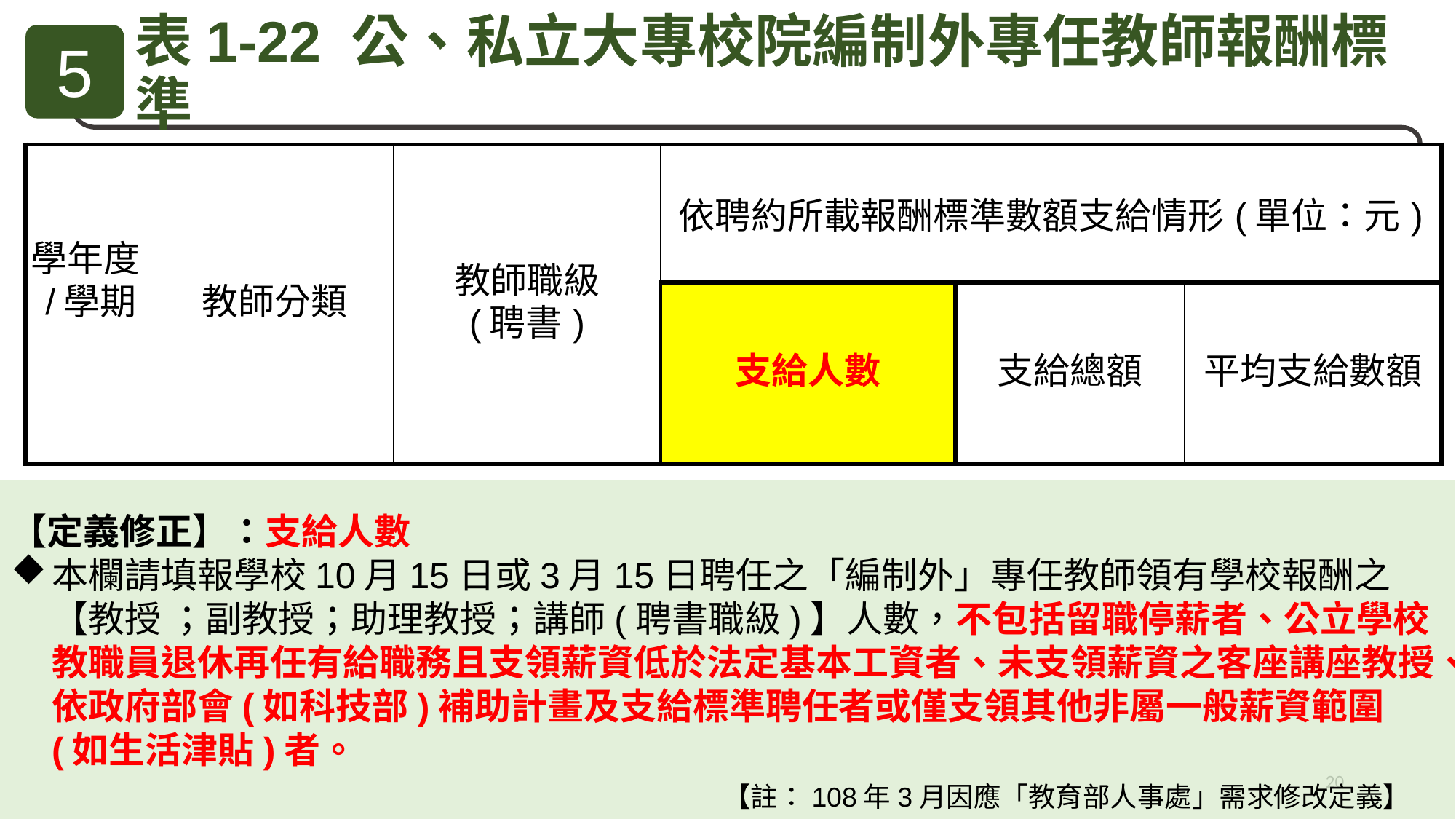

5

表1-22 公、私立大專校院編制外專任教師報酬標準

| 學年度/學期 | 教師分類 | 教師職級 (聘書) | 依聘約所載報酬標準數額支給情形(單位：元) |  |  |
| --- | --- | --- | --- | --- | --- |
|  |  |  | 支給人數 | 支給總額 | 平均支給數額 |

【定義修正】：支給人數
本欄請填報學校10月15日或3月15日聘任之「編制外」專任教師領有學校報酬之【教授 ；副教授；助理教授；講師(聘書職級)】人數，不包括留職停薪者、公立學校教職員退休再任有給職務且支領薪資低於法定基本工資者、未支領薪資之客座講座教授、依政府部會(如科技部)補助計畫及支給標準聘任者或僅支領其他非屬一般薪資範圍(如生活津貼)者。
                                                                                      【註：108年3月因應「教育部人事處」需求修改定義】

20